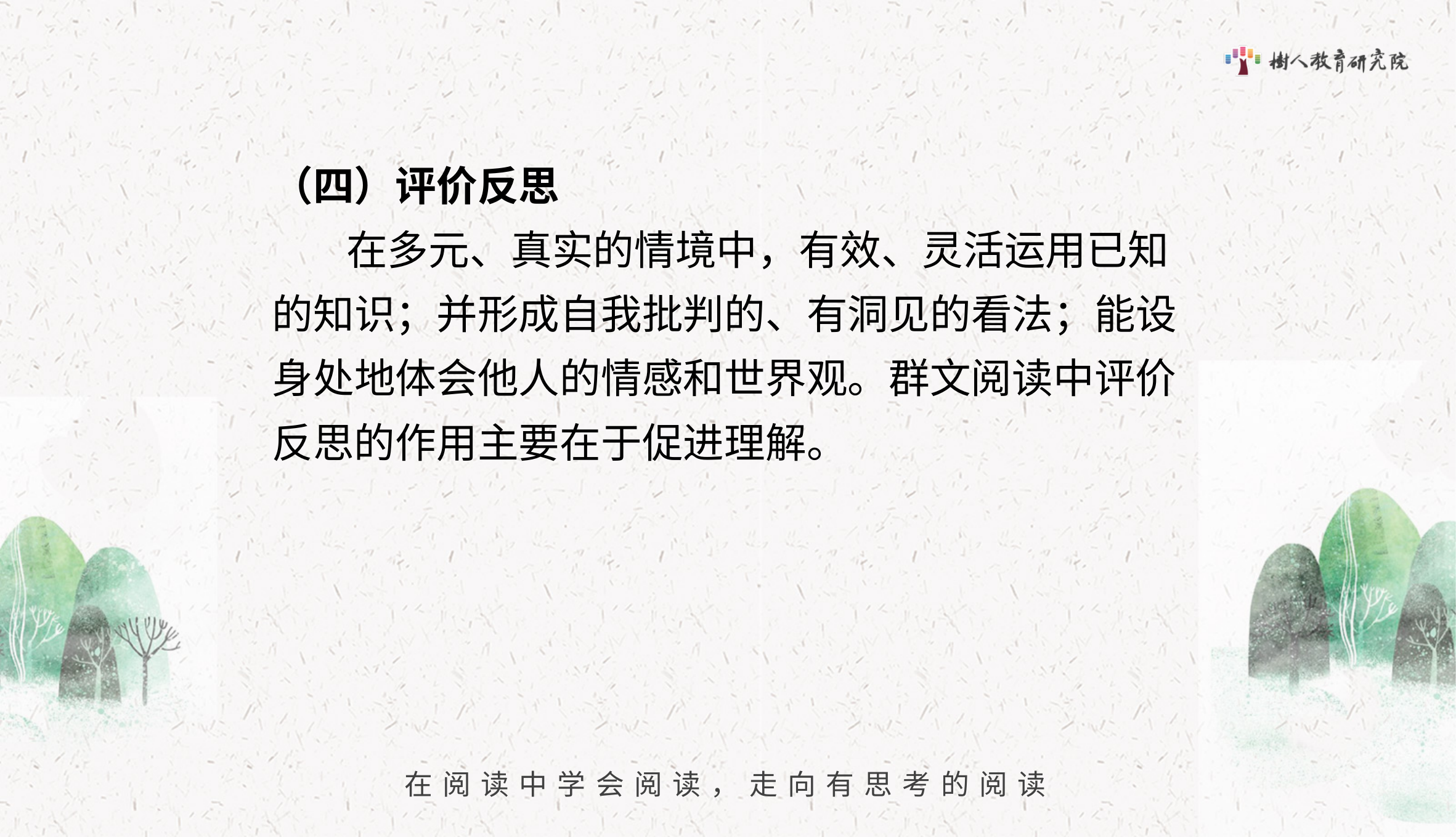

（四）评价反思
       在多元、真实的情境中，有效、灵活运用已知的知识；并形成自我批判的、有洞见的看法；能设身处地体会他人的情感和世界观。群文阅读中评价反思的作用主要在于促进理解。